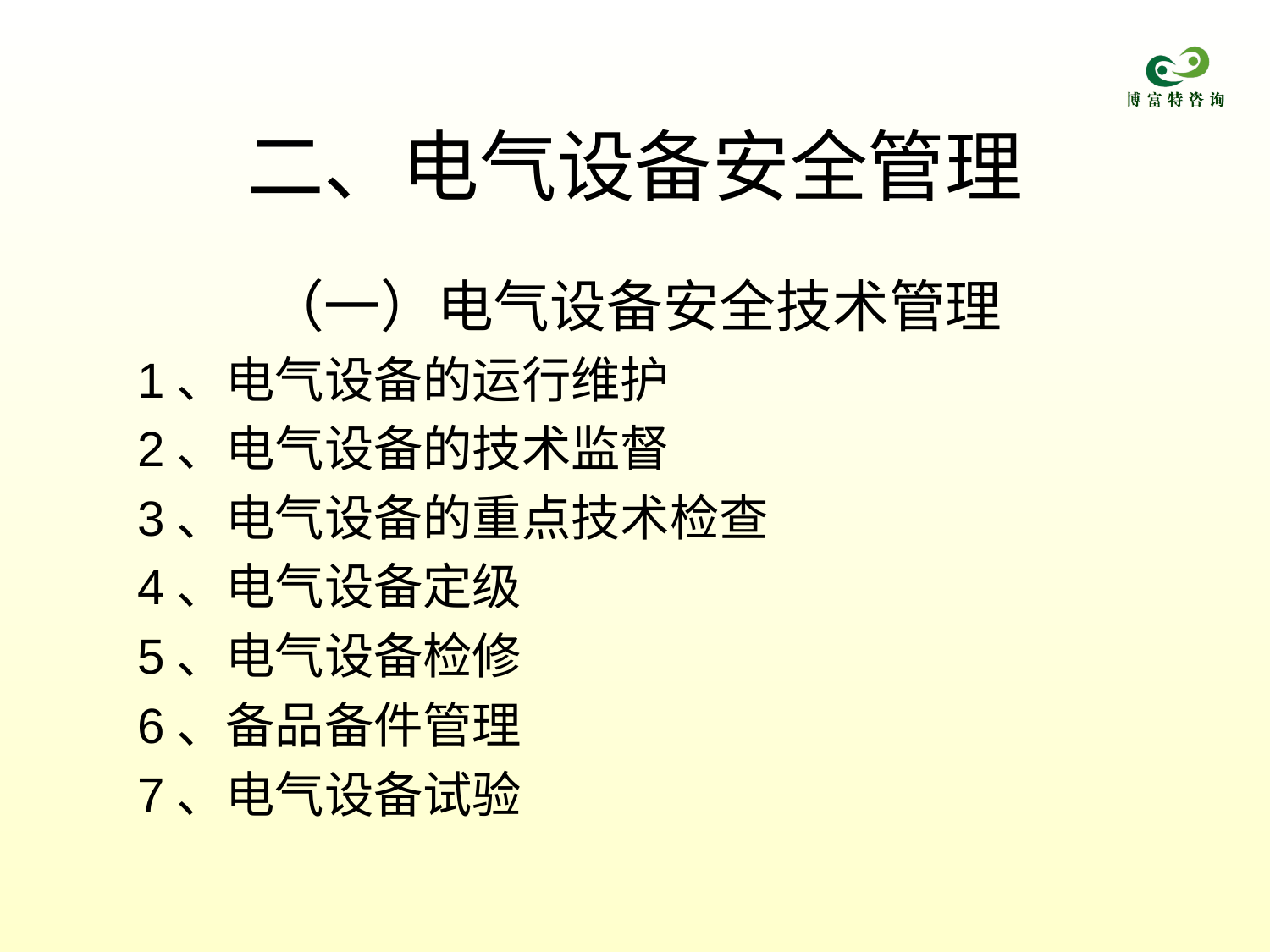

# 二、电气设备安全管理
（一）电气设备安全技术管理
      1、电气设备的运行维护
      2、电气设备的技术监督
      3、电气设备的重点技术检查
      4、电气设备定级
      5、电气设备检修
      6、备品备件管理
      7、电气设备试验

127